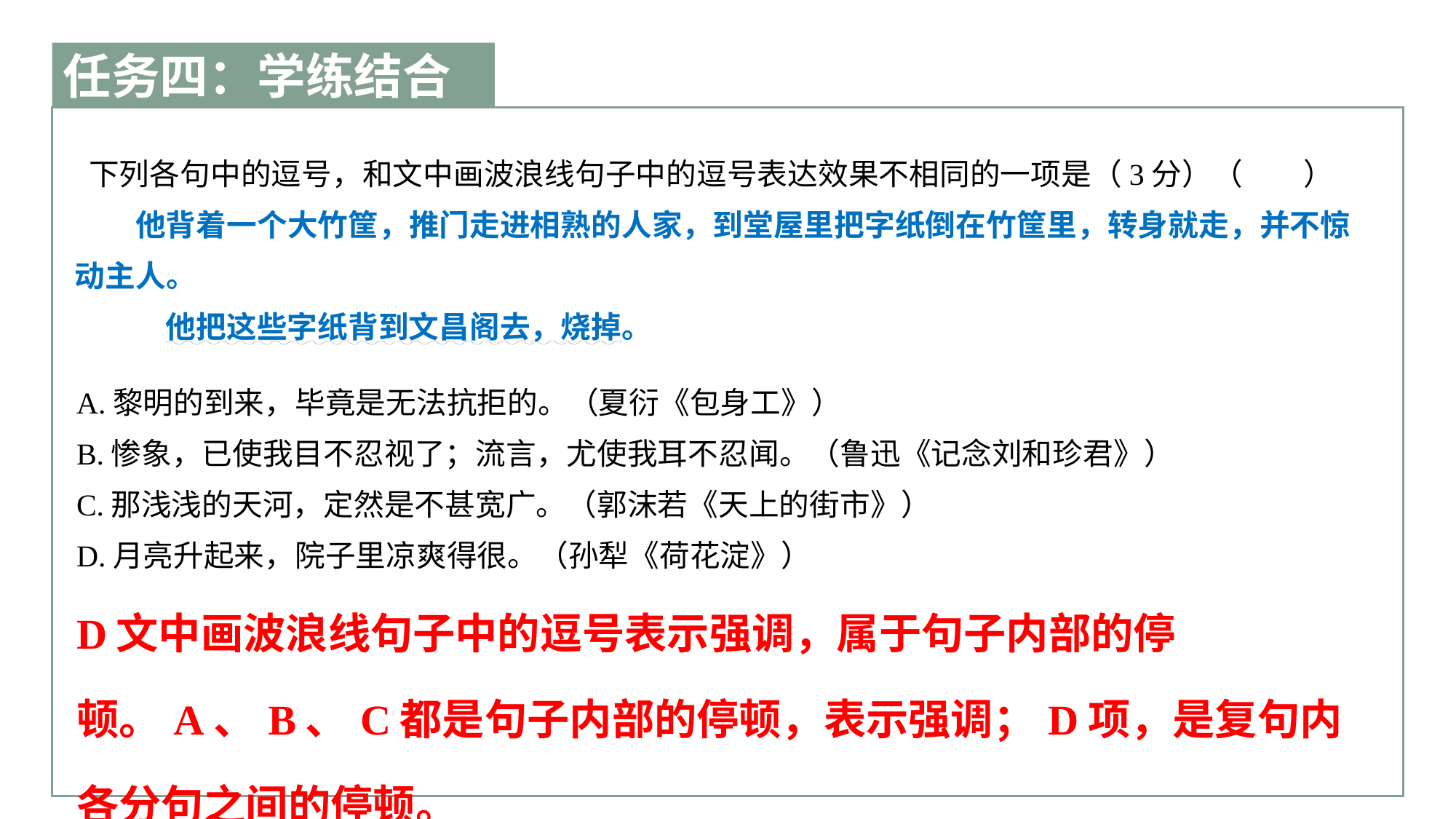

任务四：学练结合

 下列各句中的逗号，和文中画波浪线句子中的逗号表达效果不相同的一项是（3分）（　　）
　　他背着一个大竹筐，推门走进相熟的人家，到堂屋里把字纸倒在竹筐里，转身就走，并不惊动主人。
他把这些字纸背到文昌阁去，烧掉。

点击输入文本信息，简要陈述文本信息，字体大小可调节。点击输入文本信息，简要陈述文本信息，字体大小可调节。
| A.黎明的到来，毕竟是无法抗拒的。（夏衍《包身工》） |
| --- |
| B.惨象，已使我目不忍视了；流言，尤使我耳不忍闻。（鲁迅《记念刘和珍君》） |
| C.那浅浅的天河，定然是不甚宽广。（郭沫若《天上的街市》） |
| D.月亮升起来，院子里凉爽得很。（孙犁《荷花淀》） D文中画波浪线句子中的逗号表示强调，属于句子内部的停顿。A、B、C都是句子内部的停顿，表示强调；D项，是复句内各分句之间的停顿。 |
点击输入文本信息，简要陈述文本信息，字体大小可调节。点击输入文本信息，简要陈述文本信息，字体大小可调节。